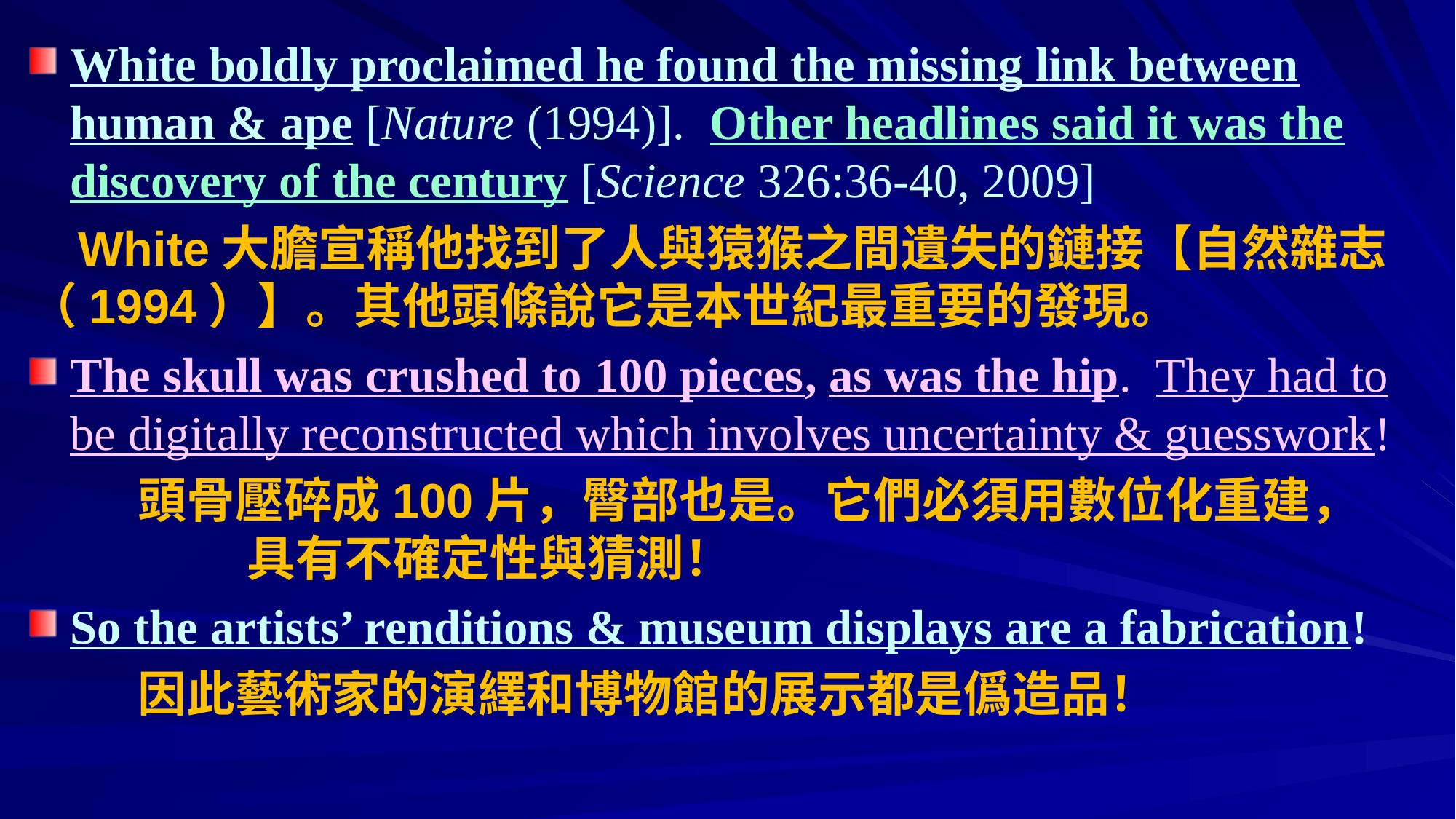

White boldly proclaimed he found the missing link between human & ape [Nature (1994)].  Other headlines said it was the discovery of the century [Science 326:36-40, 2009]
    White大膽宣稱他找到了人與猿猴之間遺失的鏈接【自然雜志 （1994）】。其他頭條說它是本世紀最重要的發現。
The skull was crushed to 100 pieces, as was the hip.  They had to be digitally reconstructed which involves uncertainty & guesswork!
	頭骨壓碎成100片，臀部也是。它們必須用數位化重建，		具有不確定性與猜測！
So the artists’ renditions & museum displays are a fabrication!
	因此藝術家的演繹和博物館的展示都是僞造品！